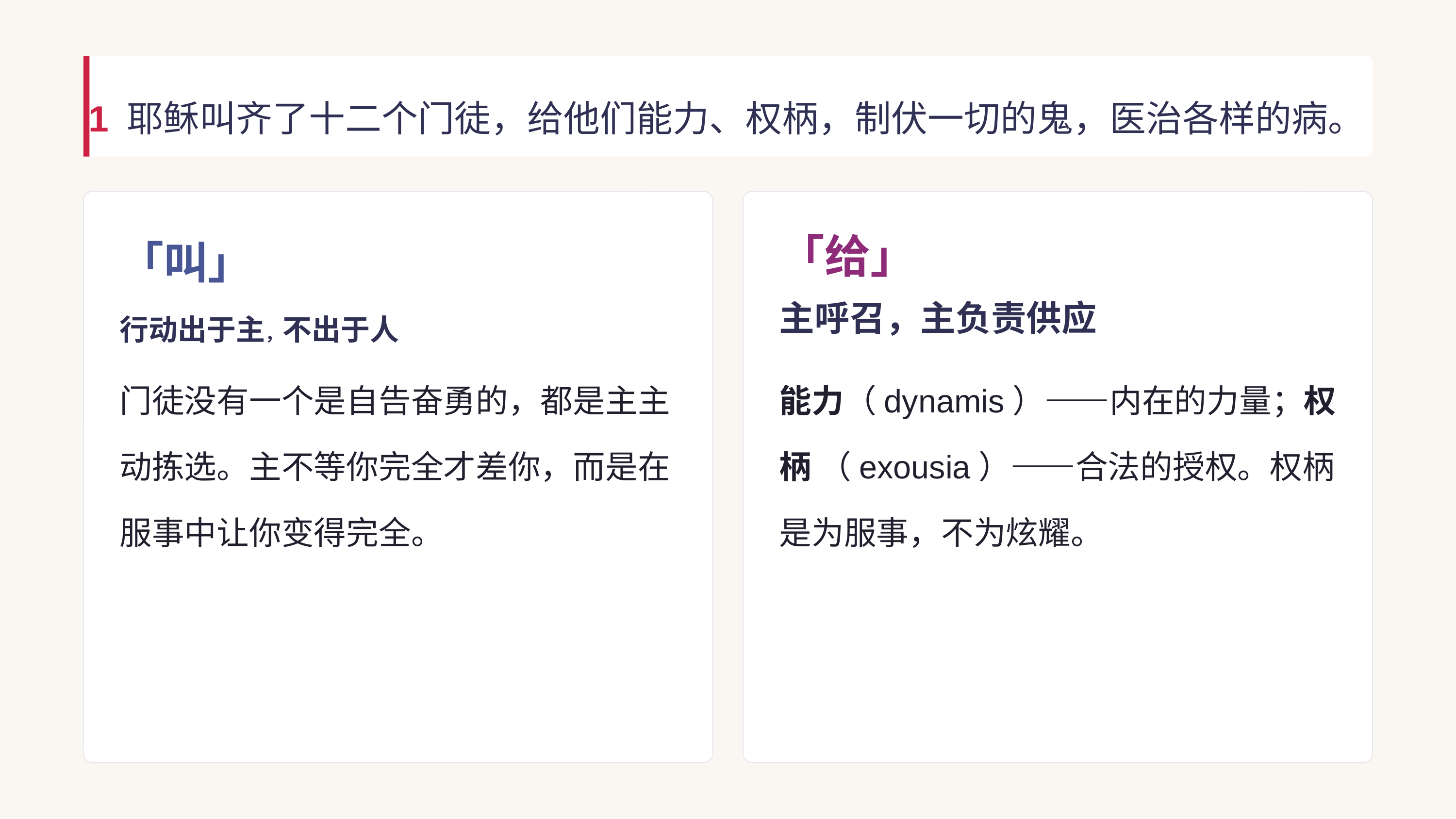

1 耶稣叫齐了十二个门徒，给他们能力、权柄，制伏一切的鬼，医治各样的病。

「叫」
「给」
主呼召，主负责供应
行动出于主，不出于人
门徒没有一个是自告奋勇的，都是主主动拣选。主不等你完全才差你，而是在服事中让你变得完全。
能力（dynamis）——内在的力量；权柄 （exousia）——合法的授权。权柄是为服事，不为炫耀。